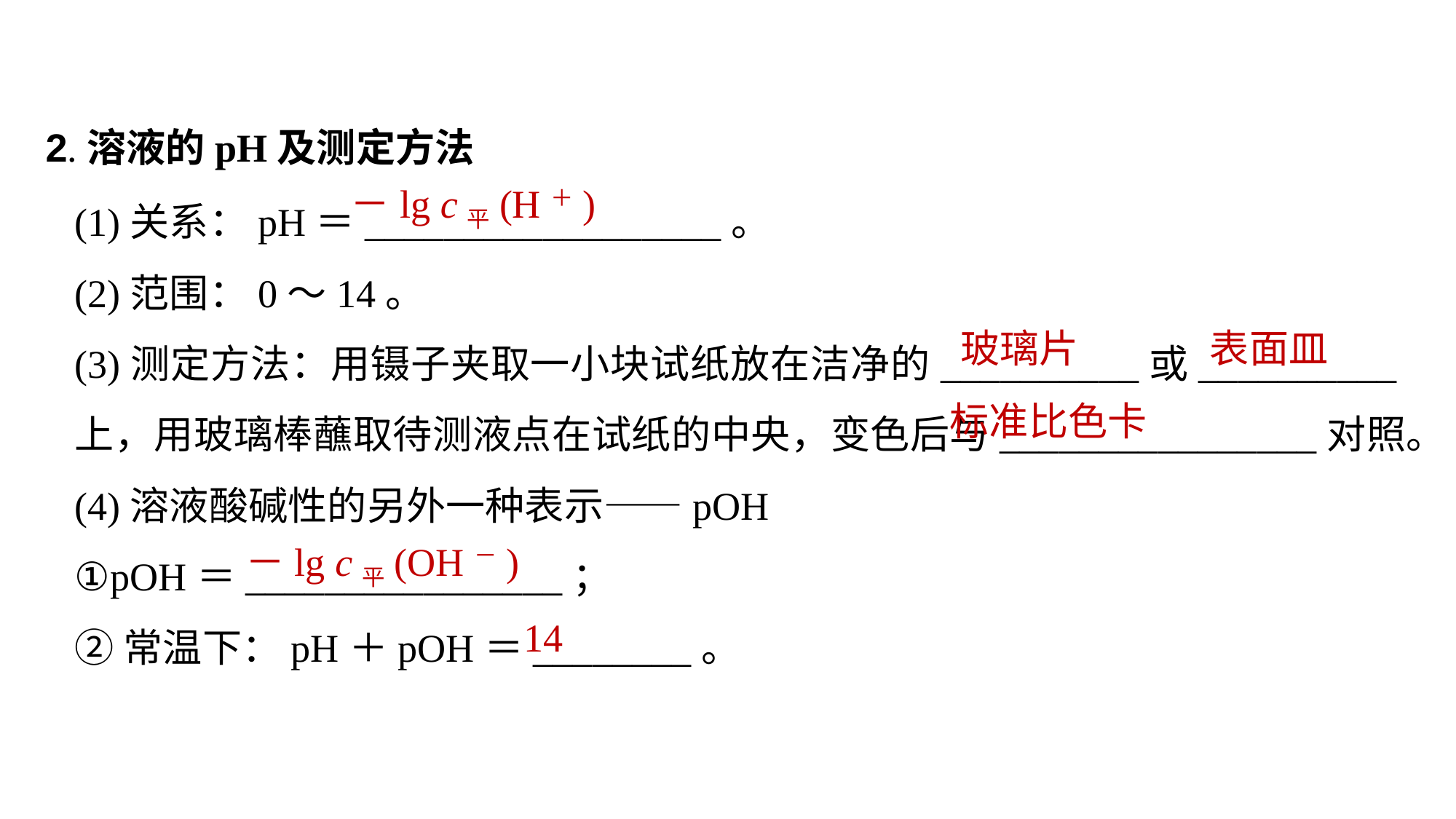

2.溶液的pH及测定方法
(1)关系：pH＝__________________。
(2)范围：0～14。
(3)测定方法：用镊子夹取一小块试纸放在洁净的__________或__________上，用玻璃棒蘸取待测液点在试纸的中央，变色后与________________对照。
(4)溶液酸碱性的另外一种表示——pOH
①pOH＝________________；
②常温下：pH＋pOH＝________。
－lg c平(H＋)
玻璃片
表面皿
标准比色卡
－lg c平(OH－)
14